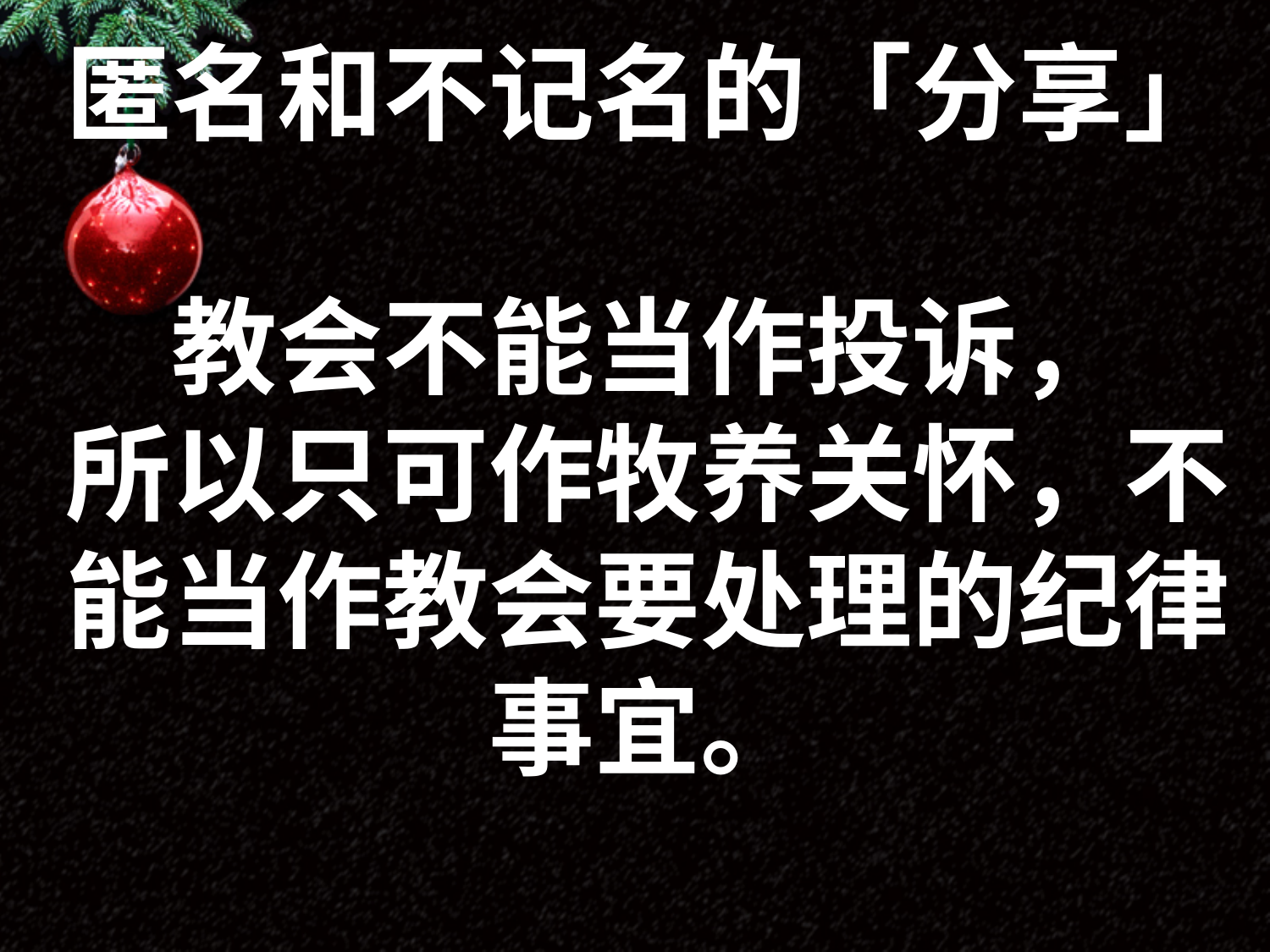

匿名和不记名的「分享」

教会不能当作投诉，
所以只可作牧养关怀，不能当作教会要处理的纪律事宜。